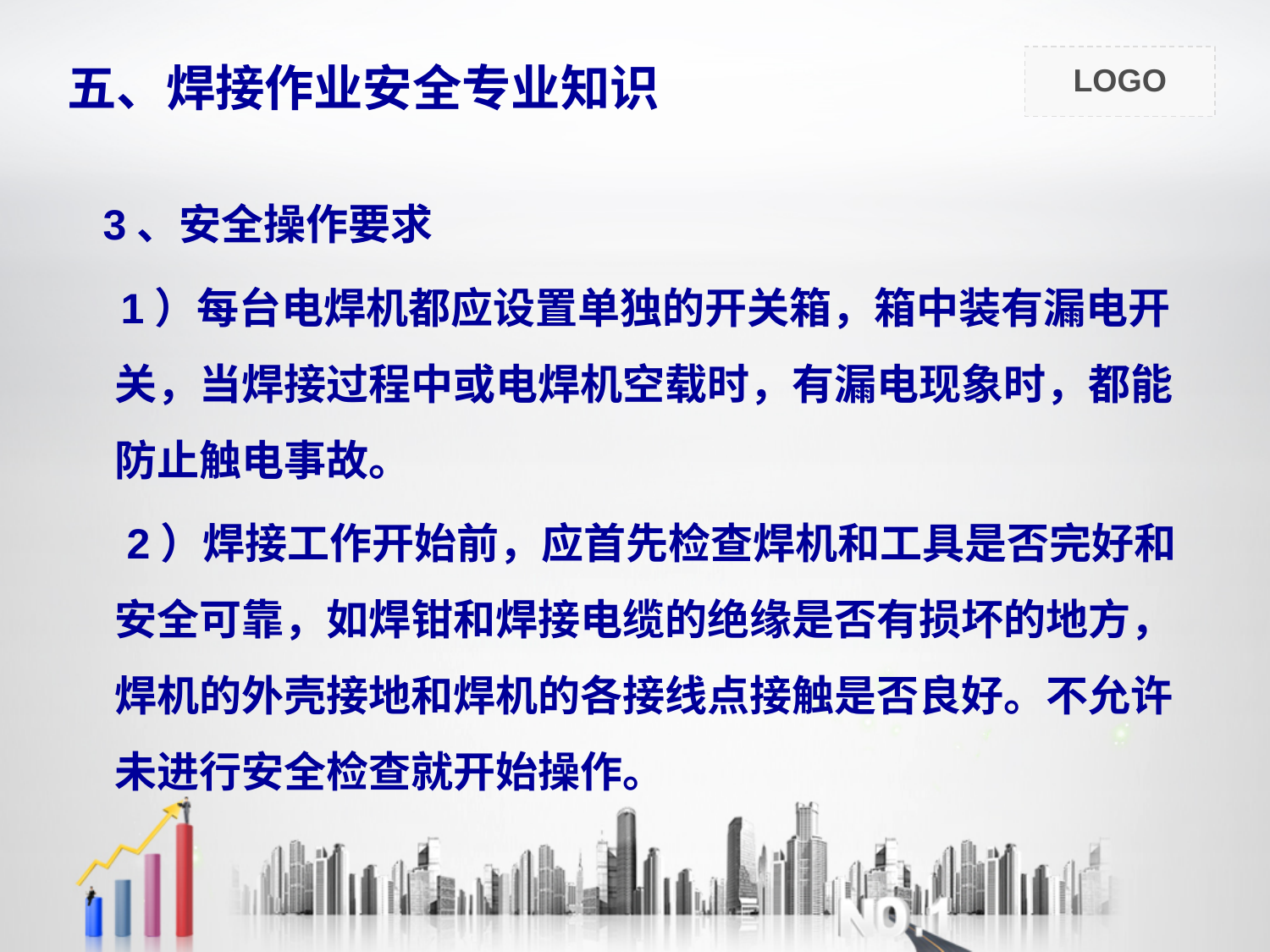

# 五、焊接作业安全专业知识
   3、安全操作要求
      1）每台电焊机都应设置单独的开关箱，箱中装有漏电开关，当焊接过程中或电焊机空载时，有漏电现象时，都能防止触电事故。
     2）焊接工作开始前，应首先检查焊机和工具是否完好和安全可靠，如焊钳和焊接电缆的绝缘是否有损坏的地方，焊机的外壳接地和焊机的各接线点接触是否良好。不允许未进行安全检查就开始操作。

30